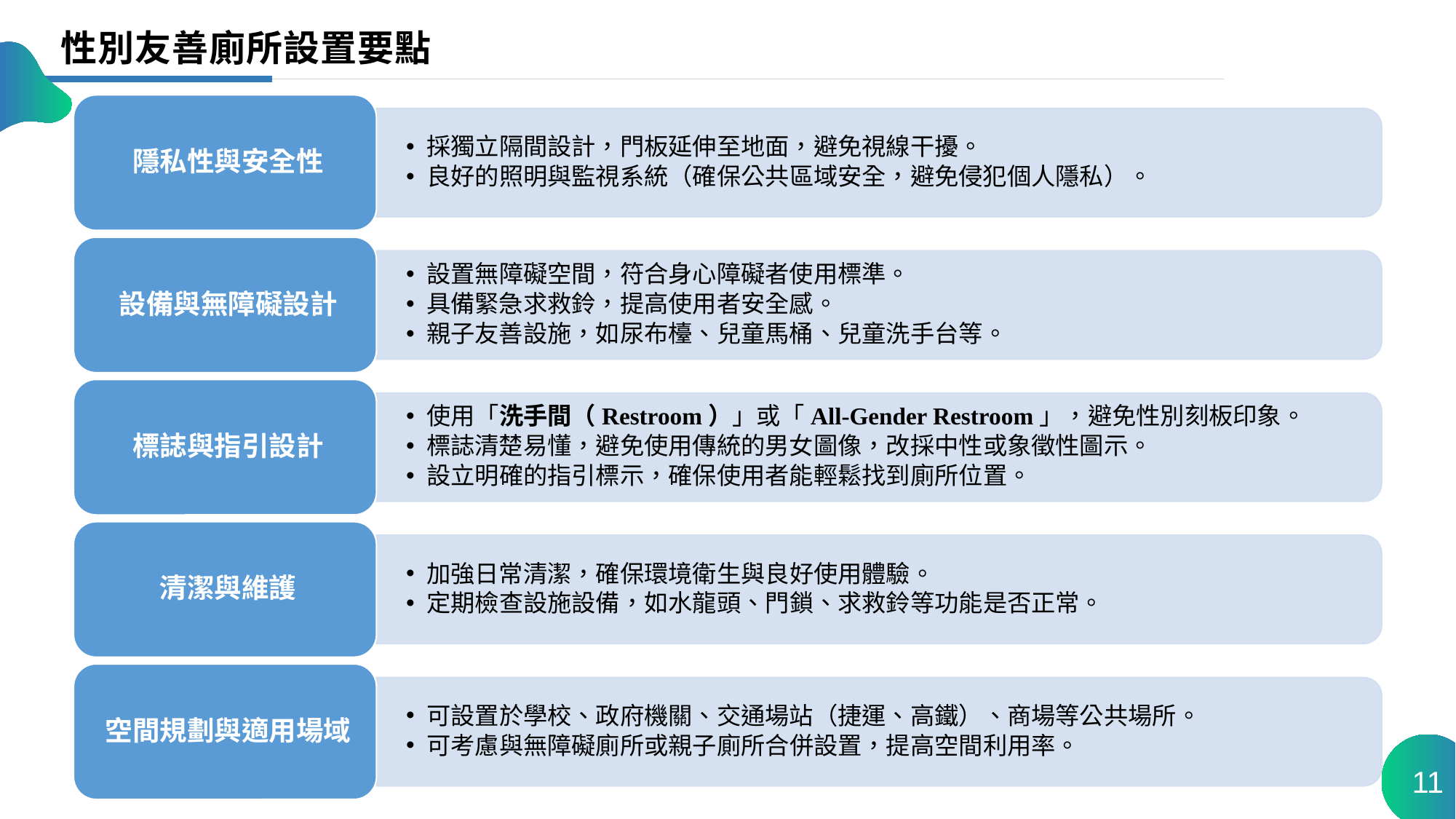

性別友善廁所設置要點

採獨立隔間設計，門板延伸至地面，避免視線干擾。
良好的照明與監視系統（確保公共區域安全，避免侵犯個人隱私）。
隱私性與安全性
設置無障礙空間，符合身心障礙者使用標準。
具備緊急求救鈴，提高使用者安全感。
親子友善設施，如尿布檯、兒童馬桶、兒童洗手台等。
設備與無障礙設計
使用「洗手間（Restroom）」或「All-Gender Restroom」，避免性別刻板印象。
標誌清楚易懂，避免使用傳統的男女圖像，改採中性或象徵性圖示。
設立明確的指引標示，確保使用者能輕鬆找到廁所位置。
標誌與指引設計
加強日常清潔，確保環境衛生與良好使用體驗。
定期檢查設施設備，如水龍頭、門鎖、求救鈴等功能是否正常。
清潔與維護
可設置於學校、政府機關、交通場站（捷運、高鐵）、商場等公共場所。
可考慮與無障礙廁所或親子廁所合併設置，提高空間利用率。
空間規劃與適用場域